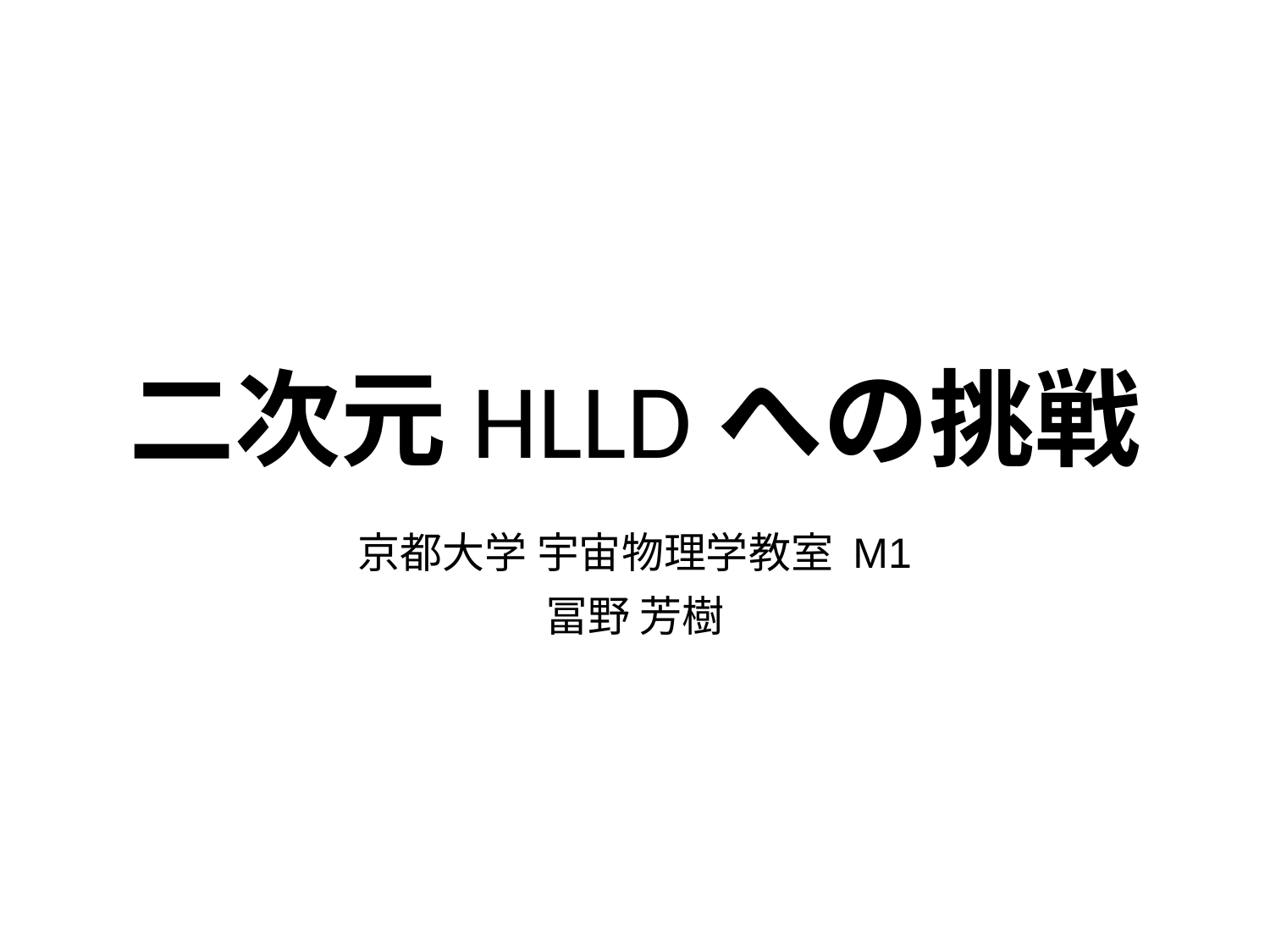

# 二次元HLLDへの挑戦
京都大学 宇宙物理学教室 M1
冨野 芳樹